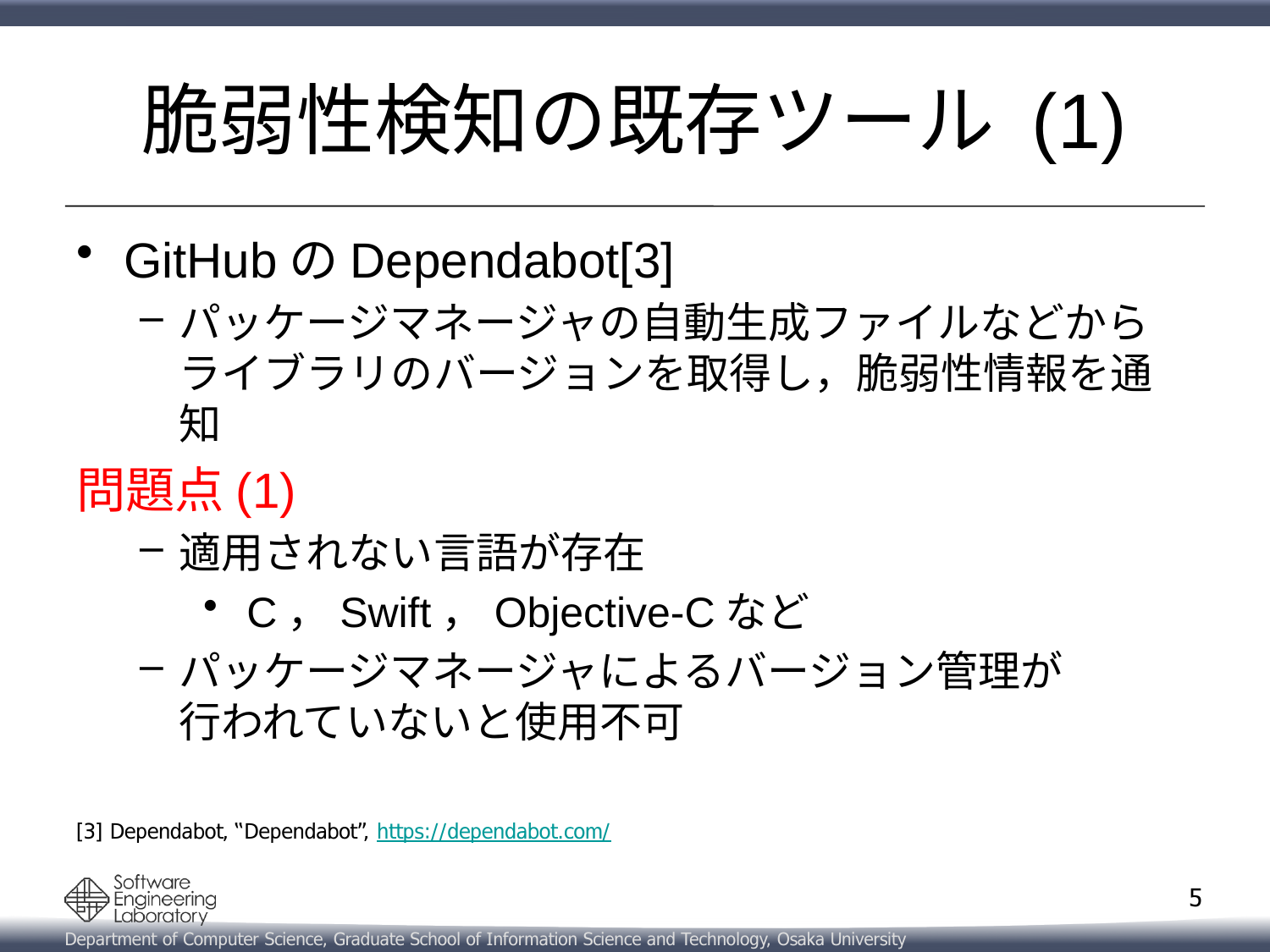

# 脆弱性検知の既存ツール (1)
GitHubのDependabot[3]
パッケージマネージャの自動生成ファイルなどから
ライブラリのバージョンを取得し，脆弱性情報を通知
問題点(1)
適用されない言語が存在
 C，Swift，Objective-Cなど
パッケージマネージャによるバージョン管理が
行われていないと使用不可

[3] Dependabot, “Dependabot”, https://dependabot.com/
5